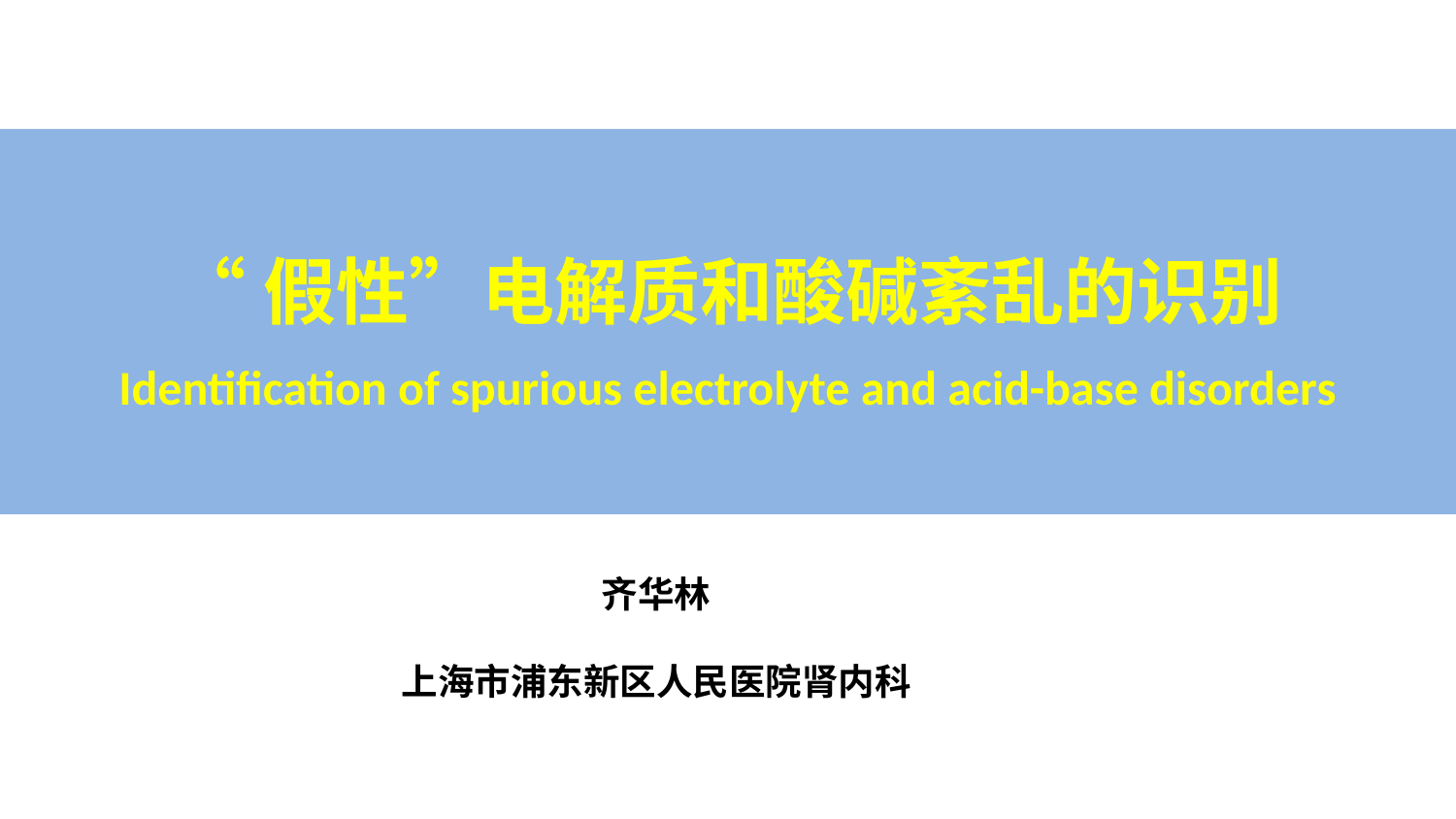

“假性”电解质和酸碱紊乱的识别
Identification of spurious electrolyte and acid-base disorders
齐华林
上海市浦东新区人民医院肾内科